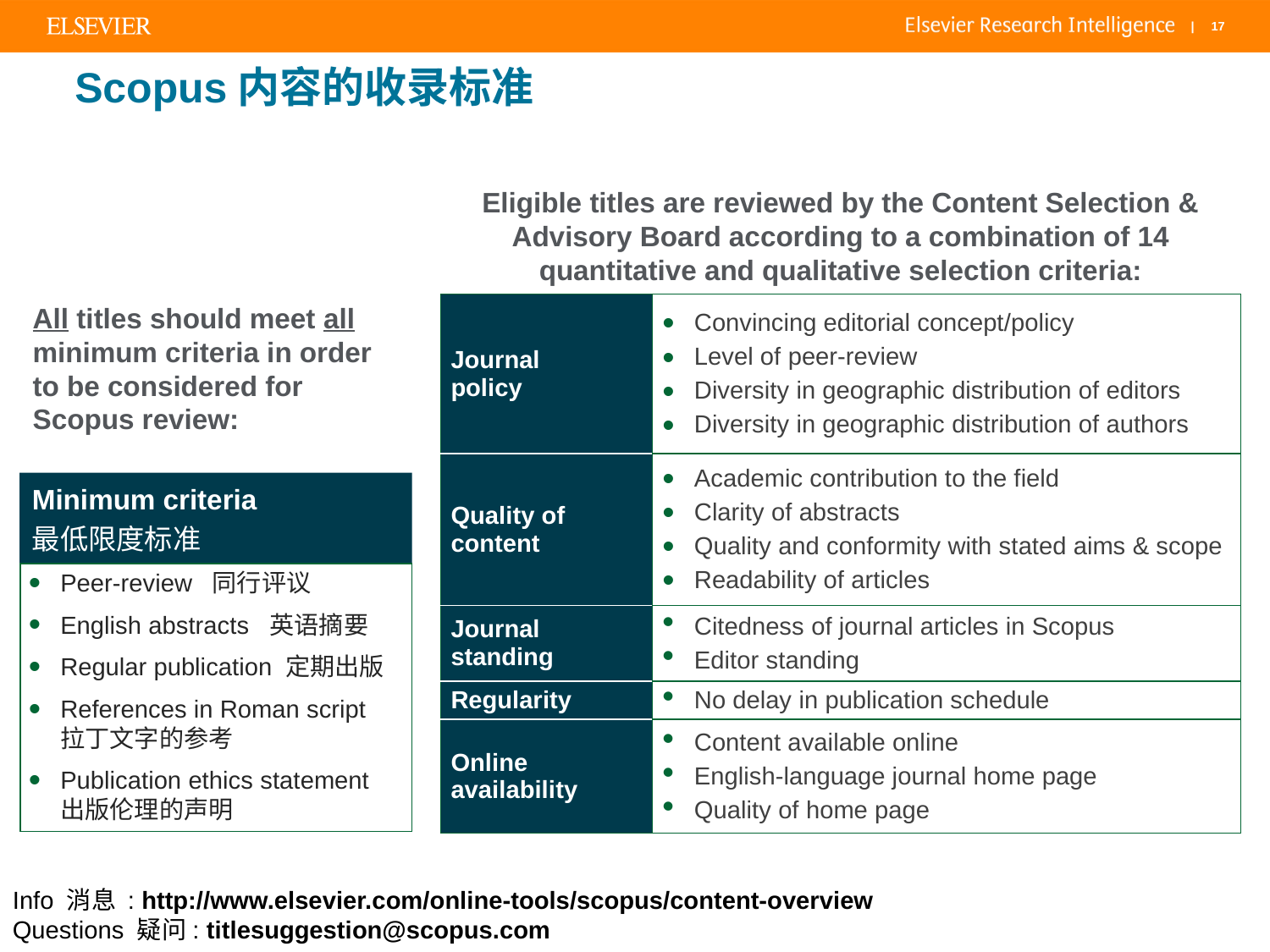

# Scopus内容的收录标准
Eligible titles are reviewed by the Content Selection & Advisory Board according to a combination of 14 quantitative and qualitative selection criteria:
All titles should meet all minimum criteria in order to be considered for Scopus review:
| Journal policy | Convincing editorial concept/policy Level of peer-review Diversity in geographic distribution of editors Diversity in geographic distribution of authors |
| --- | --- |
| Quality of content | Academic contribution to the field Clarity of abstracts Quality and conformity with stated aims & scope Readability of articles |
| Journal standing | Citedness of journal articles in Scopus Editor standing |
| Regularity | No delay in publication schedule |
| Online availability | Content available online English-language journal home page Quality of home page |
Minimum criteria
最低限度标准

Peer-review  同行评议
English abstracts  英语摘要
Regular publication 定期出版
References in Roman script
拉丁文字的参考
Publication ethics statement
出版伦理的声明
Info 消息 : http://www.elsevier.com/online-tools/scopus/content-overview
Questions 疑问: titlesuggestion@scopus.com